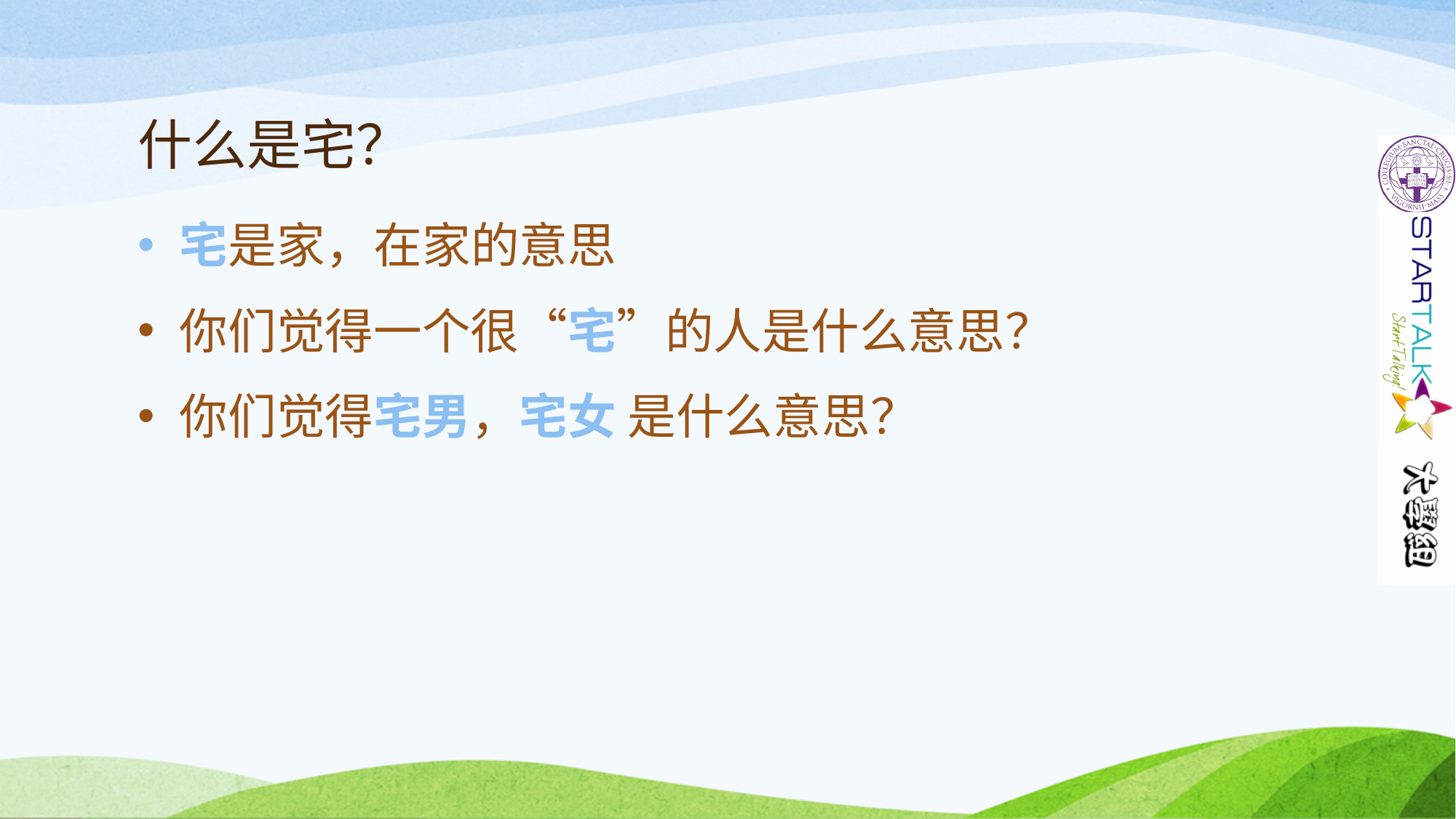

# 什么是宅？
宅是家，在家的意思
你们觉得一个很“宅”的人是什么意思？
你们觉得宅男，宅女 是什么意思？